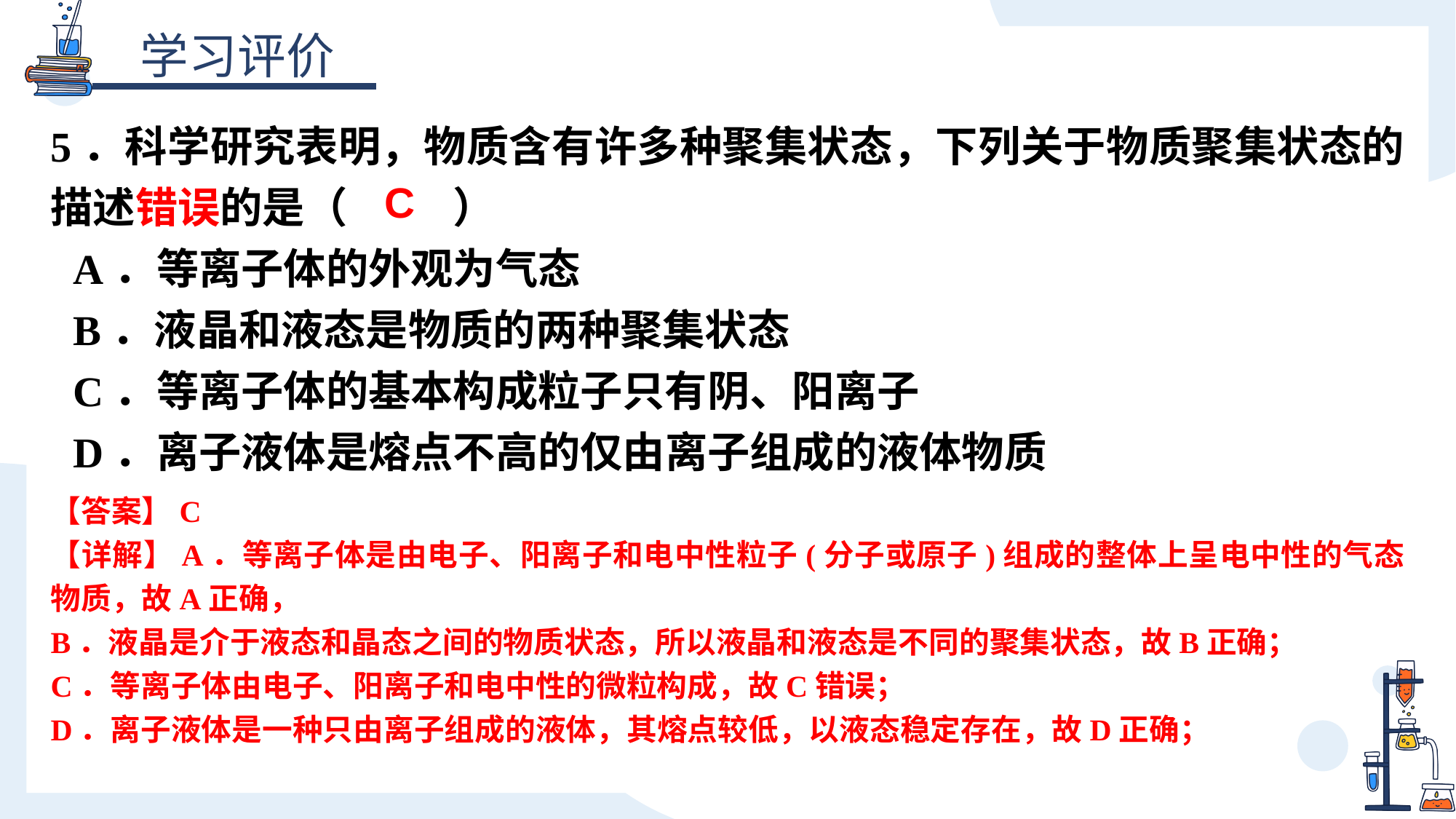

5．科学研究表明，物质含有许多种聚集状态，下列关于物质聚集状态的描述错误的是（           ）
A．等离子体的外观为气态
B．液晶和液态是物质的两种聚集状态
C．等离子体的基本构成粒子只有阴、阳离子
D．离子液体是熔点不高的仅由离子组成的液体物质
C
【答案】C
【详解】A．等离子体是由电子、阳离子和电中性粒子(分子或原子)组成的整体上呈电中性的气态物质，故A正确，
B．液晶是介于液态和晶态之间的物质状态，所以液晶和液态是不同的聚集状态，故B正确；
C．等离子体由电子、阳离子和电中性的微粒构成，故C错误；
D．离子液体是一种只由离子组成的液体，其熔点较低，以液态稳定存在，故D正确；